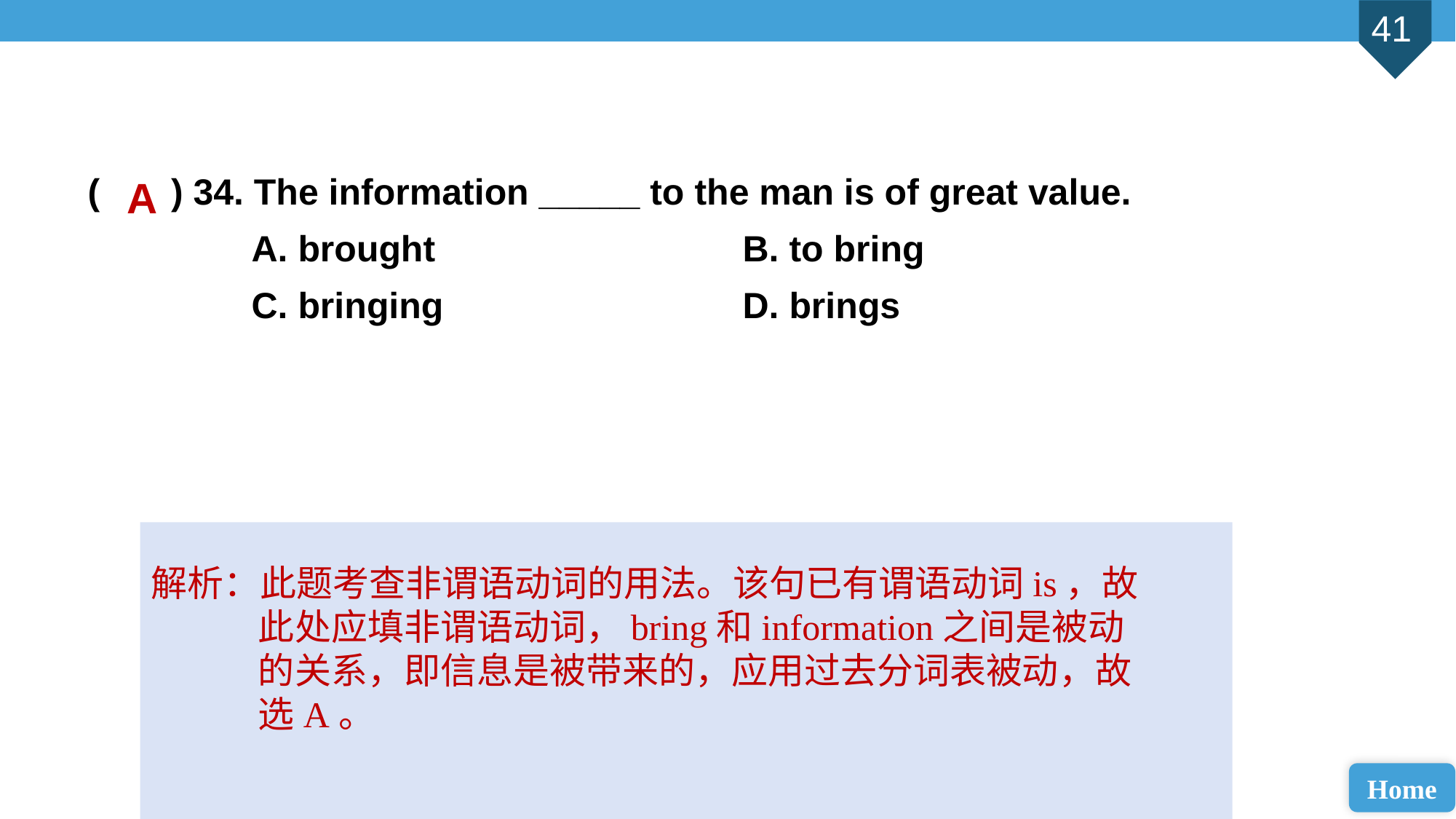

(       ) 34. The information _____ to the man is of great value.
A. brought 			B. to bring
C. bringing 			D. brings
A

解析：此题考查非谓语动词的用法。该句已有谓语动词is，故此处应填非谓语动词，bring和information之间是被动的关系，即信息是被带来的，应用过去分词表被动，故选A。